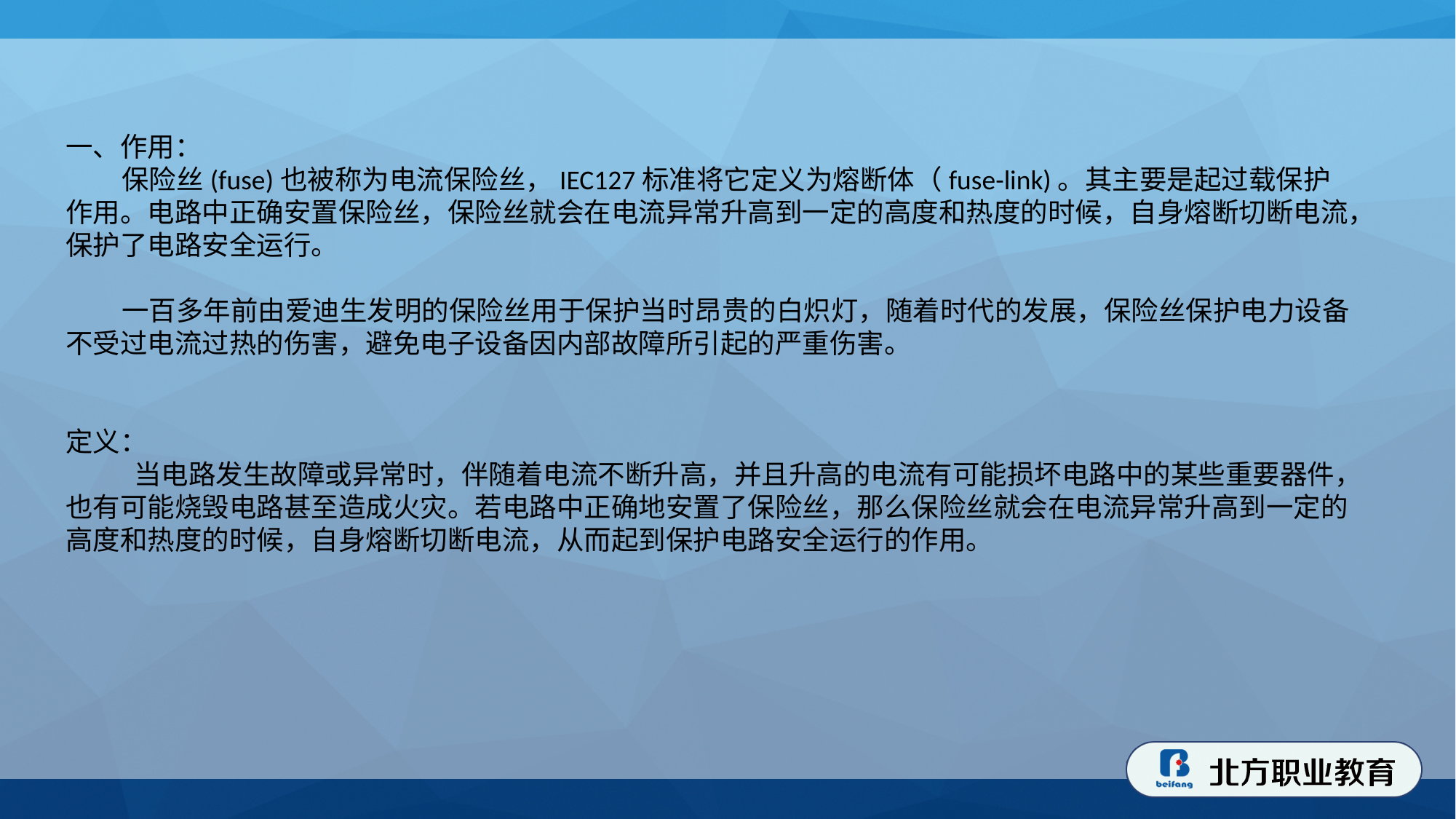

一、作用：
        保险丝(fuse)也被称为电流保险丝，IEC127标准将它定义为熔断体（fuse-link)。其主要是起过载保护作用。电路中正确安置保险丝，保险丝就会在电流异常升高到一定的高度和热度的时候，自身熔断切断电流，保护了电路安全运行。

        一百多年前由爱迪生发明的保险丝用于保护当时昂贵的白炽灯，随着时代的发展，保险丝保护电力设备不受过电流过热的伤害，避免电子设备因内部故障所引起的严重伤害。

定义：
          当电路发生故障或异常时，伴随着电流不断升高，并且升高的电流有可能损坏电路中的某些重要器件，也有可能烧毁电路甚至造成火灾。若电路中正确地安置了保险丝，那么保险丝就会在电流异常升高到一定的高度和热度的时候，自身熔断切断电流，从而起到保护电路安全运行的作用。